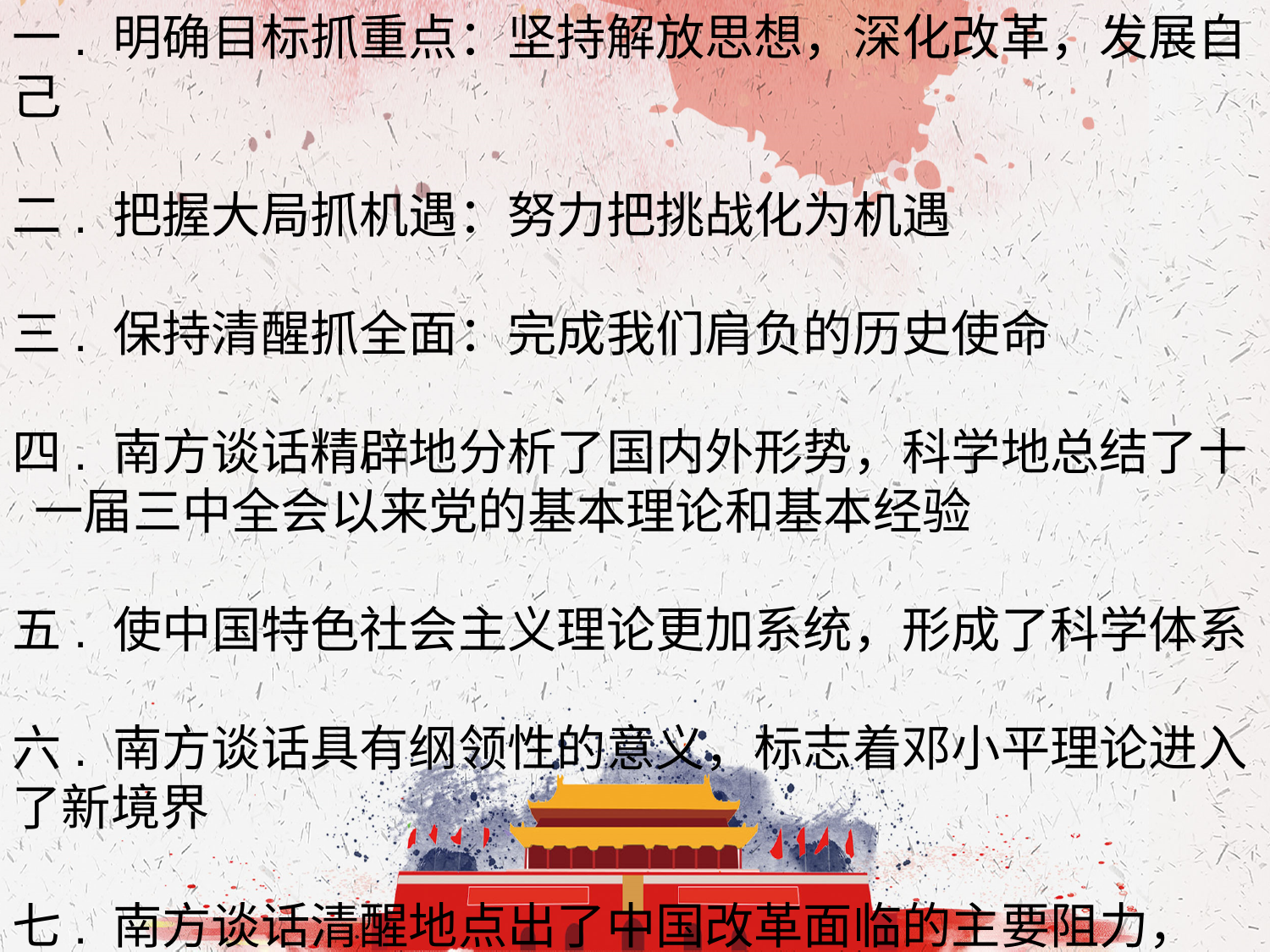

一. 明确目标抓重点：坚持解放思想，深化改革，发展自己

二. 把握大局抓机遇：努力把挑战化为机遇

三. 保持清醒抓全面：完成我们肩负的历史使命

四. 南方谈话精辟地分析了国内外形势，科学地总结了十     一届三中全会以来党的基本理论和基本经验

五. 使中国特色社会主义理论更加系统，形成了科学体系

六. 南方谈话具有纲领性的意义，标志着邓小平理论进入了新境界

七. 南方谈话清醒地点出了中国改革面临的主要阻力，“要警惕右，但主要是防止左”